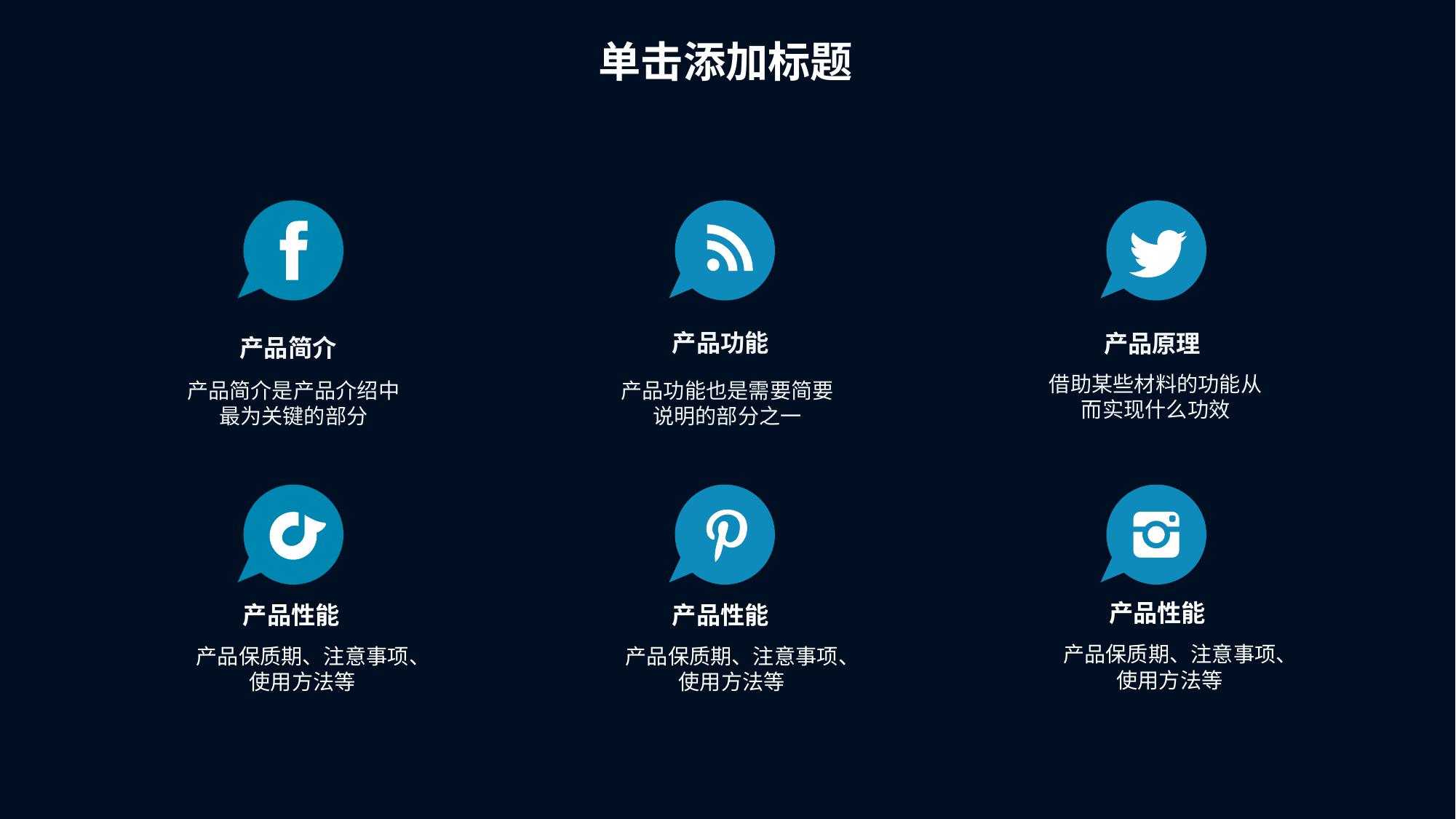

单击添加标题

产品功能
产品原理
产品简介
借助某些材料的功能从而实现什么功效

产品简介是产品介绍中最为关键的部分
产品功能也是需要简要说明的部分之一

产品性能
产品性能
产品性能
产品保质期、注意事项、使用方法等

产品保质期、注意事项、使用方法等

产品保质期、注意事项、使用方法等